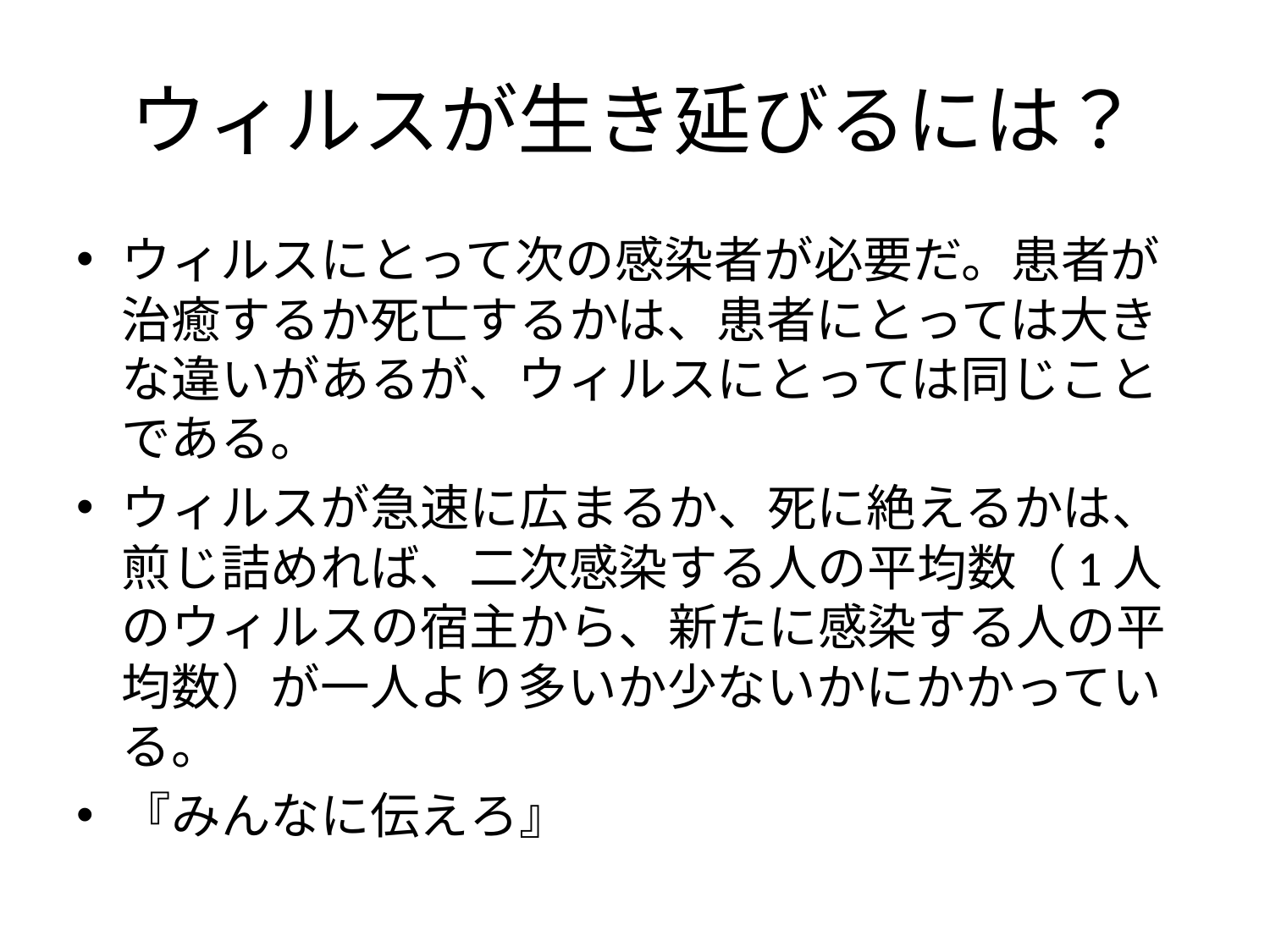

# ウィルスが生き延びるには？
ウィルスにとって次の感染者が必要だ。患者が治癒するか死亡するかは、患者にとっては大きな違いがあるが、ウィルスにとっては同じことである。
ウィルスが急速に広まるか、死に絶えるかは、煎じ詰めれば、二次感染する人の平均数（1人のウィルスの宿主から、新たに感染する人の平均数）が一人より多いか少ないかにかかっている。
『みんなに伝えろ』